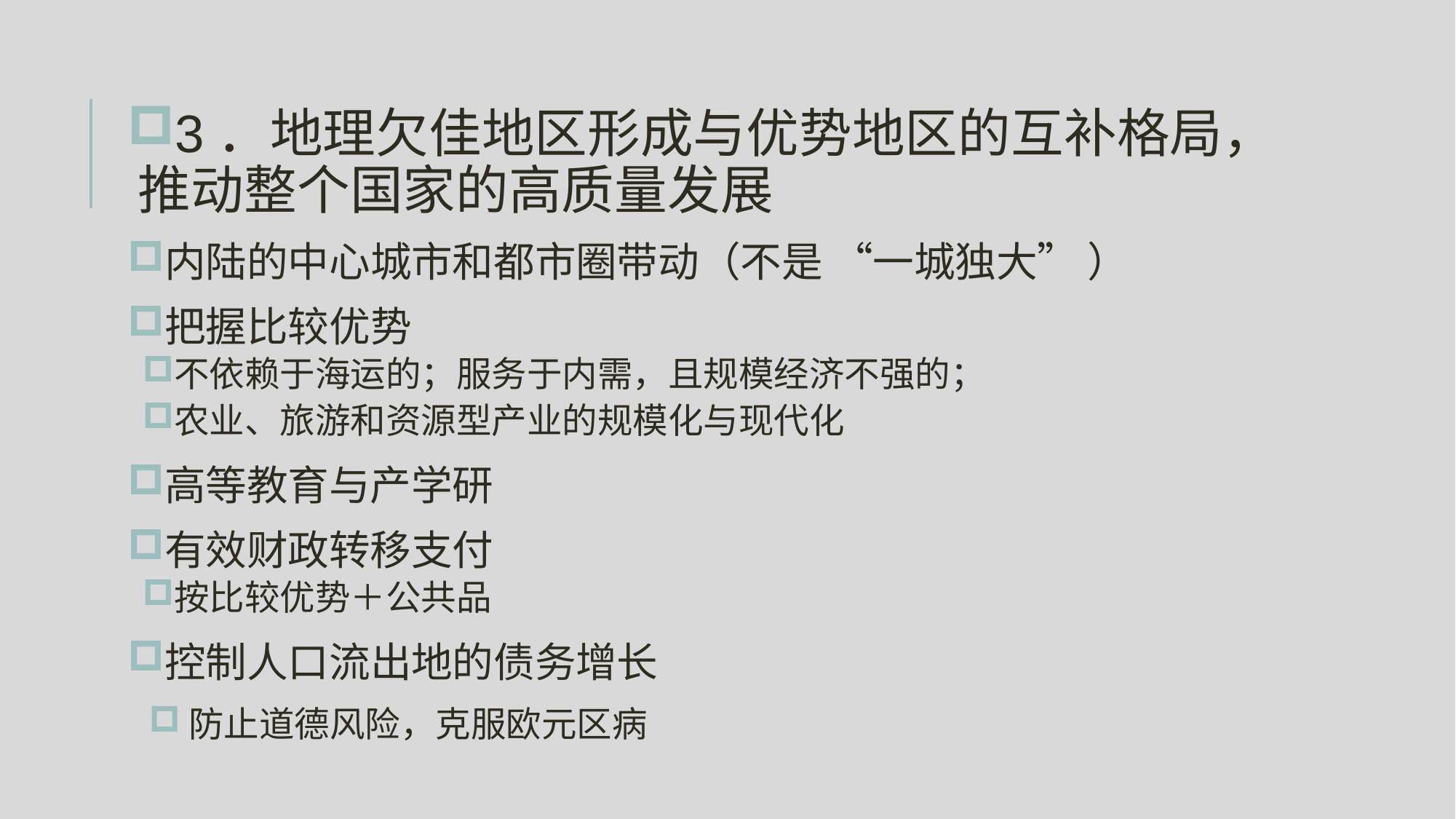

3．地理欠佳地区形成与优势地区的互补格局，推动整个国家的高质量发展
内陆的中心城市和都市圈带动（不是 “一城独大” ）
把握比较优势
不依赖于海运的；服务于内需，且规模经济不强的；
农业、旅游和资源型产业的规模化与现代化
高等教育与产学研
有效财政转移支付
按比较优势＋公共品
控制人口流出地的债务增长
防止道德风险，克服欧元区病